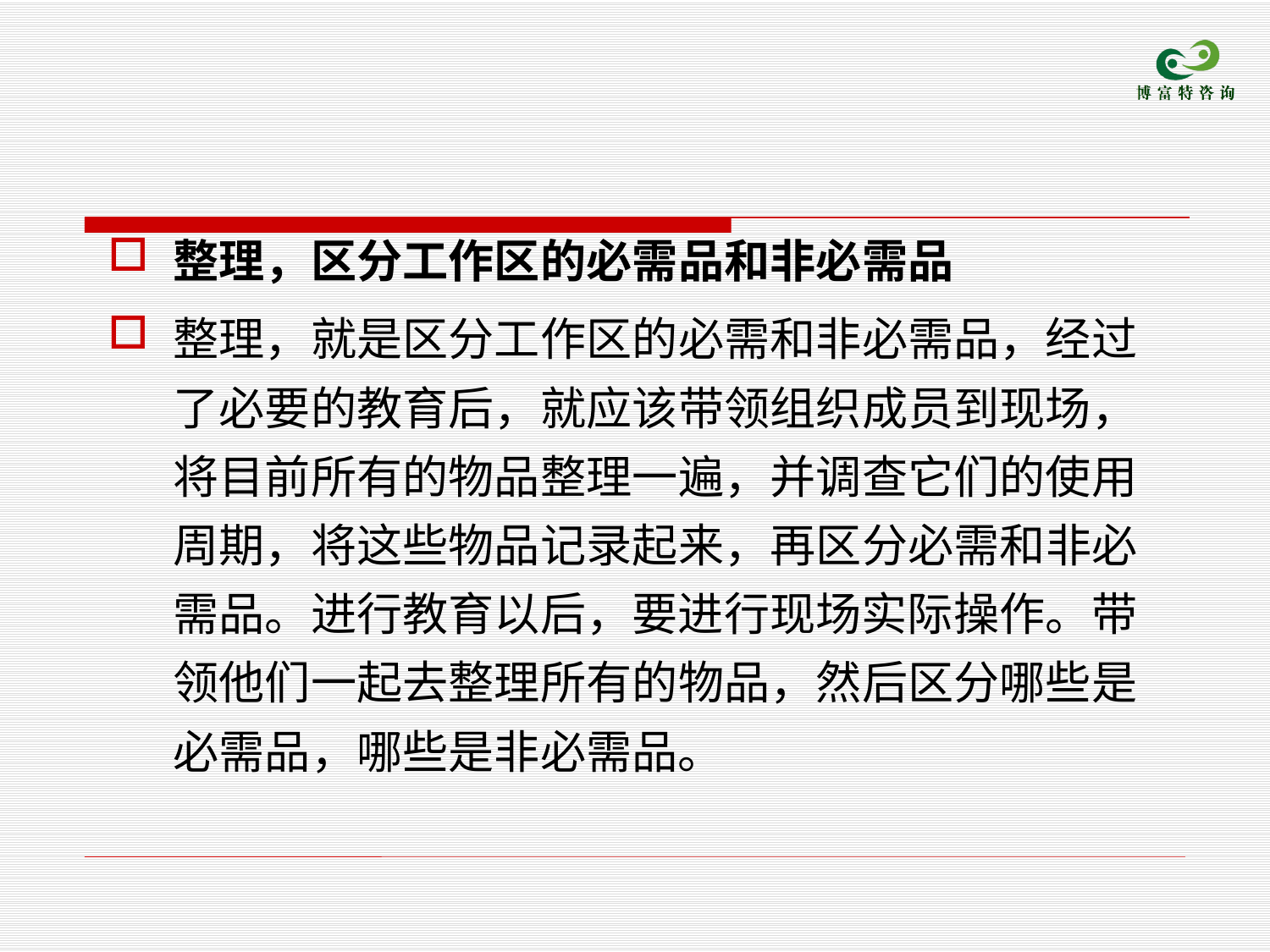

整理，区分工作区的必需品和非必需品
整理，就是区分工作区的必需和非必需品，经过了必要的教育后，就应该带领组织成员到现场，将目前所有的物品整理一遍，并调查它们的使用周期，将这些物品记录起来，再区分必需和非必需品。进行教育以后，要进行现场实际操作。带领他们一起去整理所有的物品，然后区分哪些是必需品，哪些是非必需品。
225